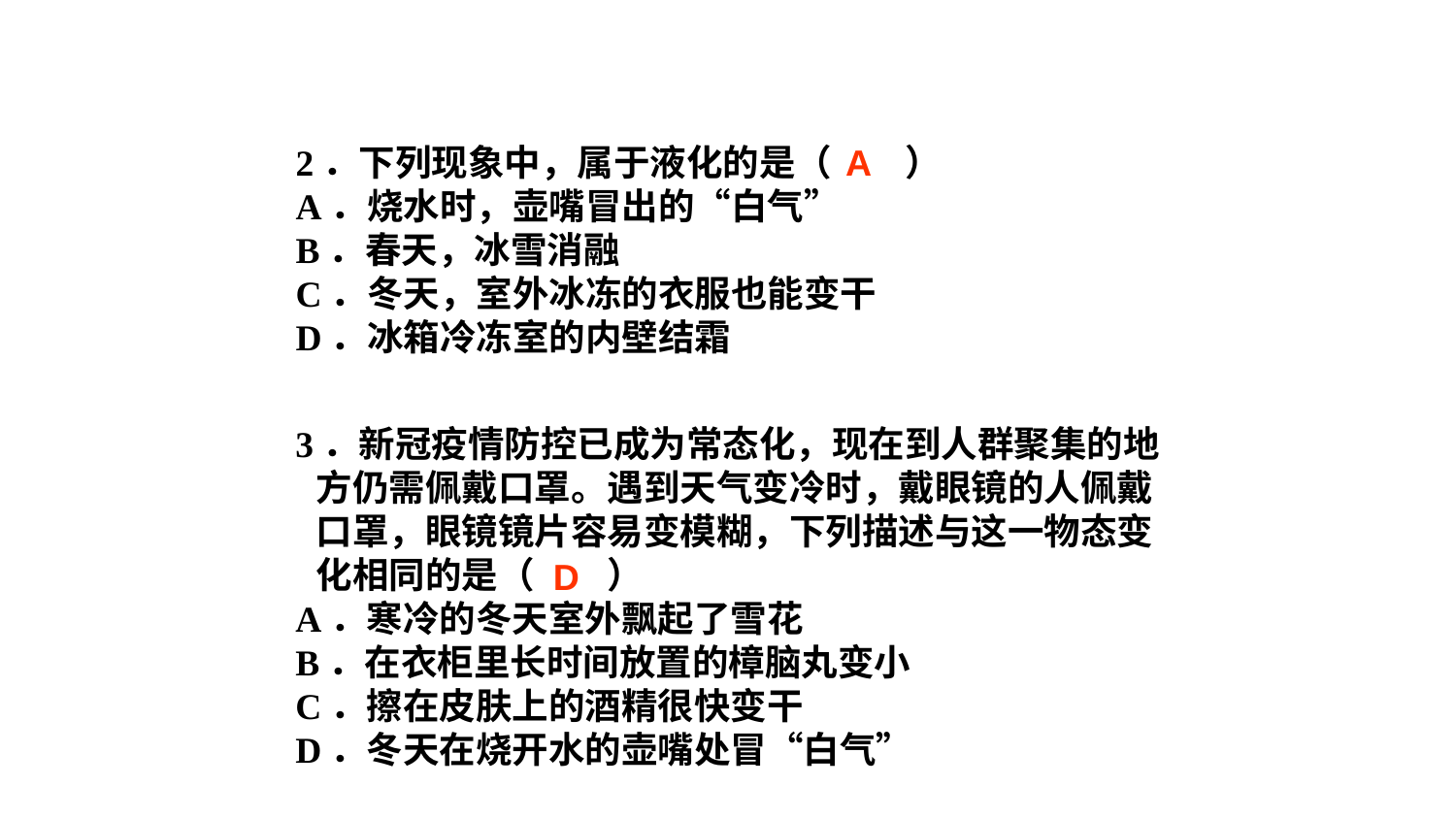

2．下列现象中，属于液化的是（　　）
A．烧水时，壶嘴冒出的“白气”
B．春天，冰雪消融
C．冬天，室外冰冻的衣服也能变干
D．冰箱冷冻室的内壁结霜
A
3．新冠疫情防控已成为常态化，现在到人群聚集的地方仍需佩戴口罩。遇到天气变冷时，戴眼镜的人佩戴口罩，眼镜镜片容易变模糊，下列描述与这一物态变化相同的是（　　）
A．寒冷的冬天室外飘起了雪花
B．在衣柜里长时间放置的樟脑丸变小
C．擦在皮肤上的酒精很快变干
D．冬天在烧开水的壶嘴处冒“白气”
D